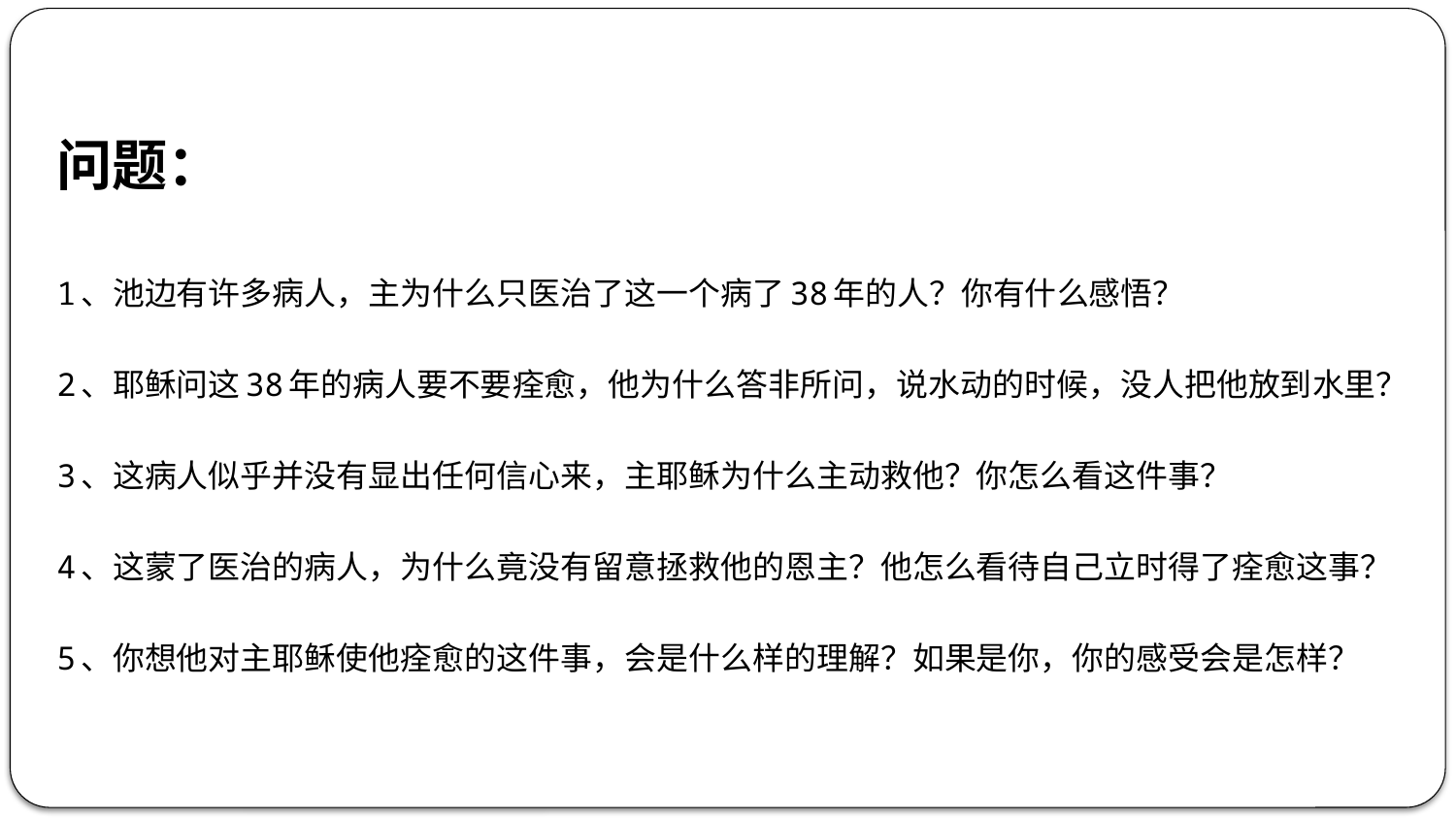

问题：

1、池边有许多病人，主为什么只医治了这一个病了38年的人？你有什么感悟？

2、耶稣问这38年的病人要不要痊愈，他为什么答非所问，说水动的时候，没人把他放到水里？

3、这病人似乎并没有显出任何信心来，主耶稣为什么主动救他？你怎么看这件事？

4、这蒙了医治的病人，为什么竟没有留意拯救他的恩主？他怎么看待自己立时得了痊愈这事？

5、你想他对主耶稣使他痊愈的这件事，会是什么样的理解？如果是你，你的感受会是怎样？